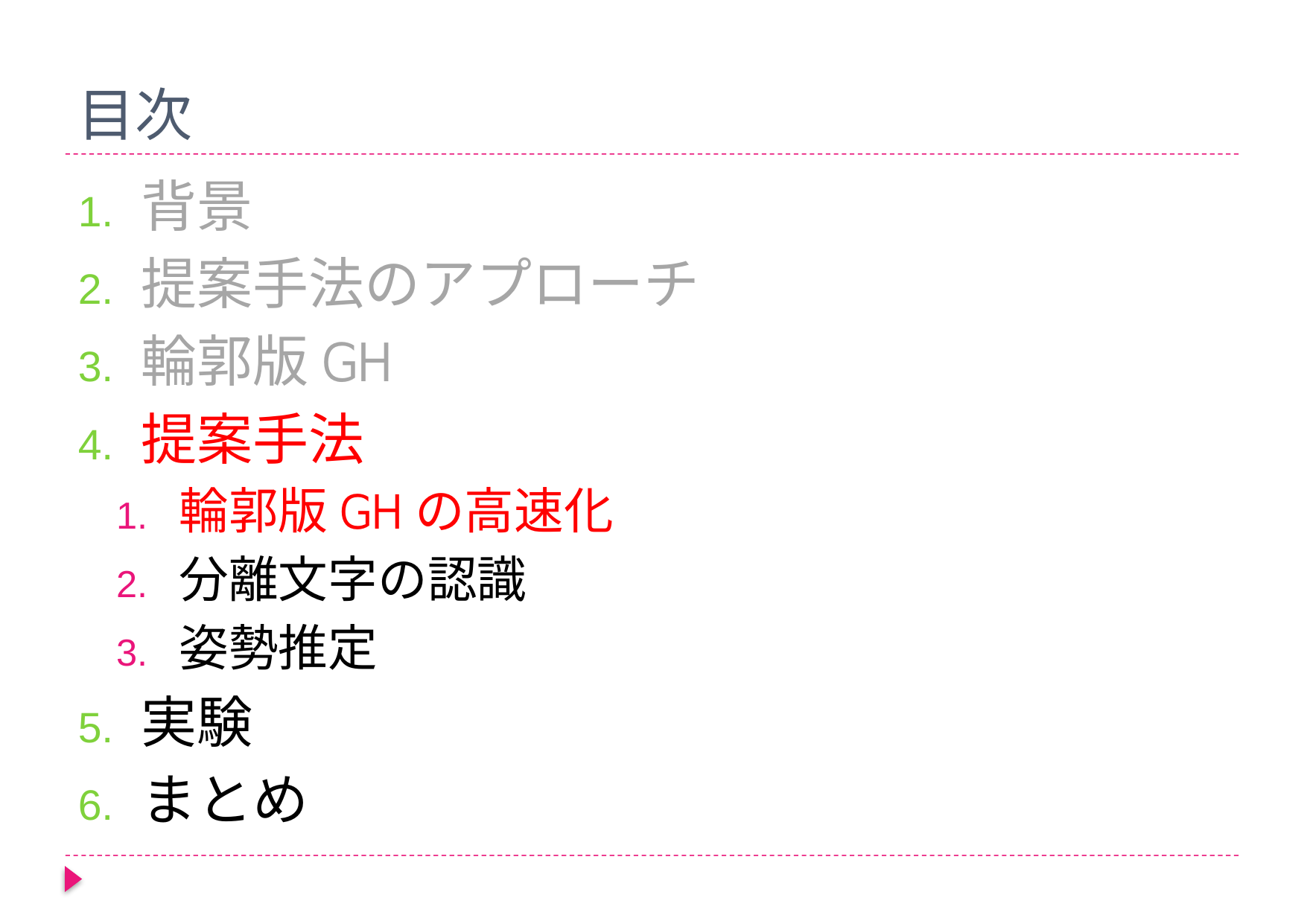

# 目次
背景
提案手法のアプローチ
輪郭版GH
提案手法
輪郭版GHの高速化
分離文字の認識
姿勢推定
実験
まとめ